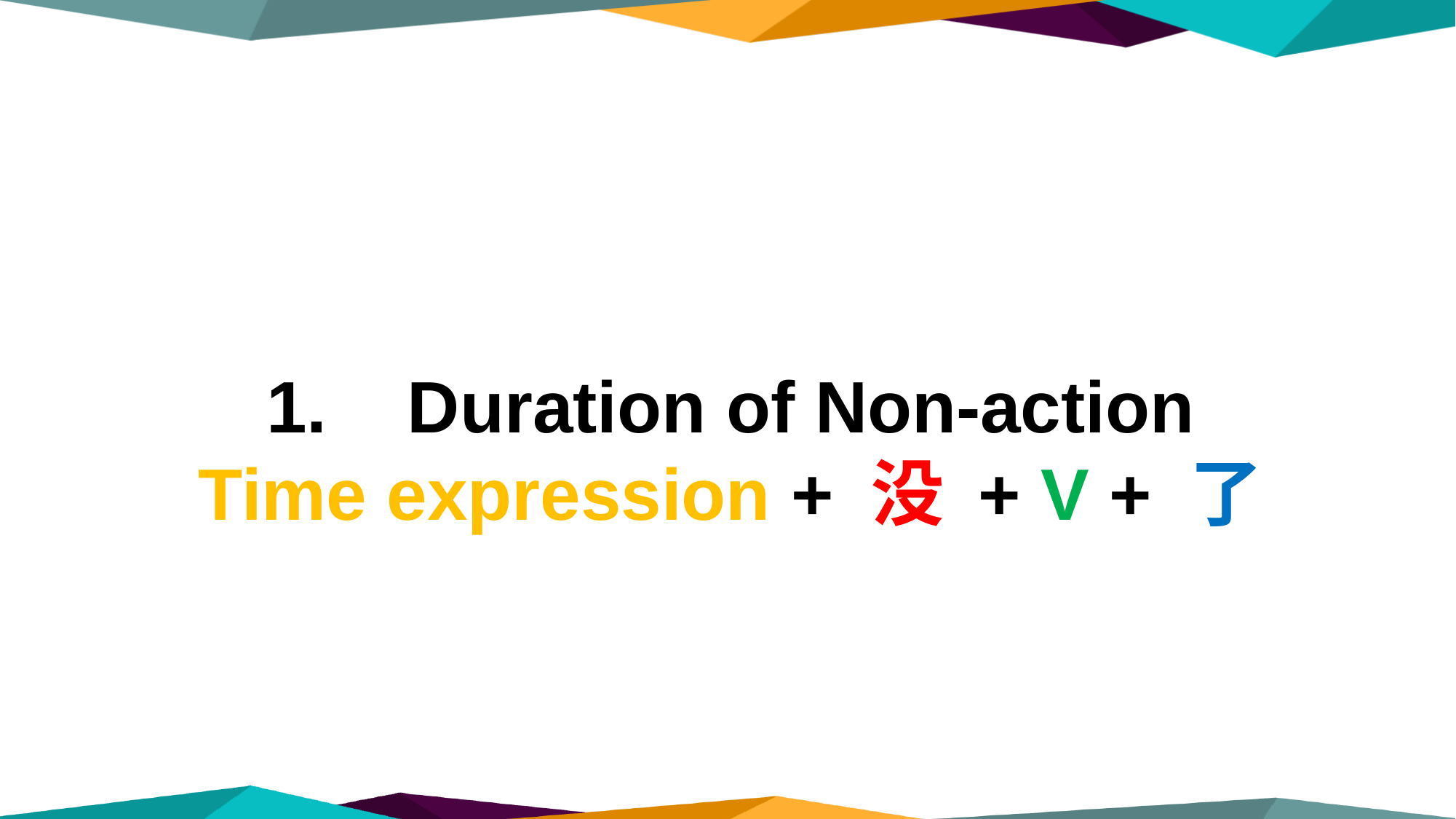

1.    Duration of Non-action
Time expression + 没 + V + 了